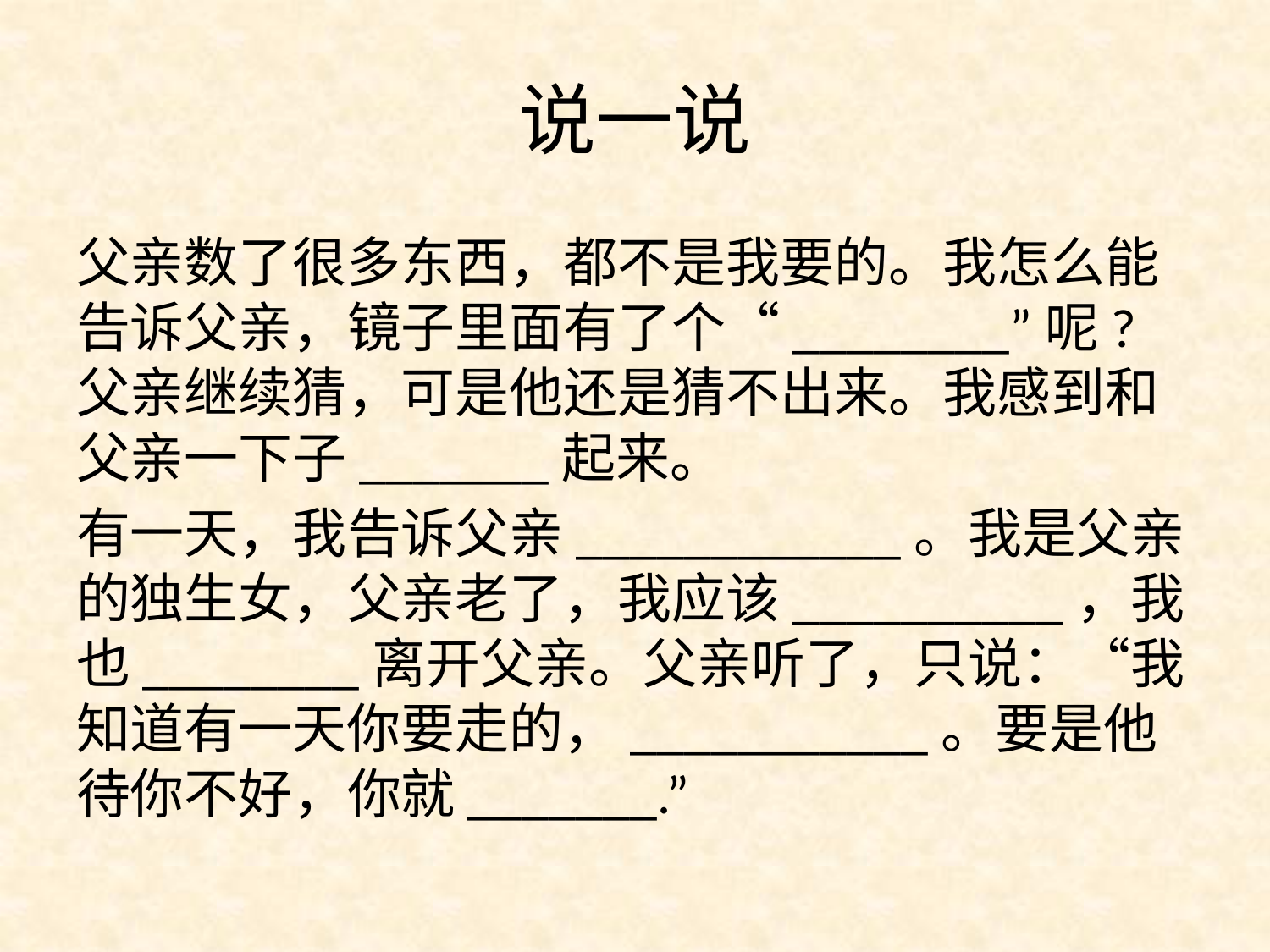

# 说一说
父亲数了很多东西，都不是我要的。我怎么能告诉父亲，镜子里面有了个“________”呢?父亲继续猜，可是他还是猜不出来。我感到和父亲一下子_______起来。
有一天，我告诉父亲____________。我是父亲的独生女，父亲老了，我应该__________，我也________离开父亲。父亲听了，只说：“我知道有一天你要走的，___________。要是他待你不好，你就_______.”